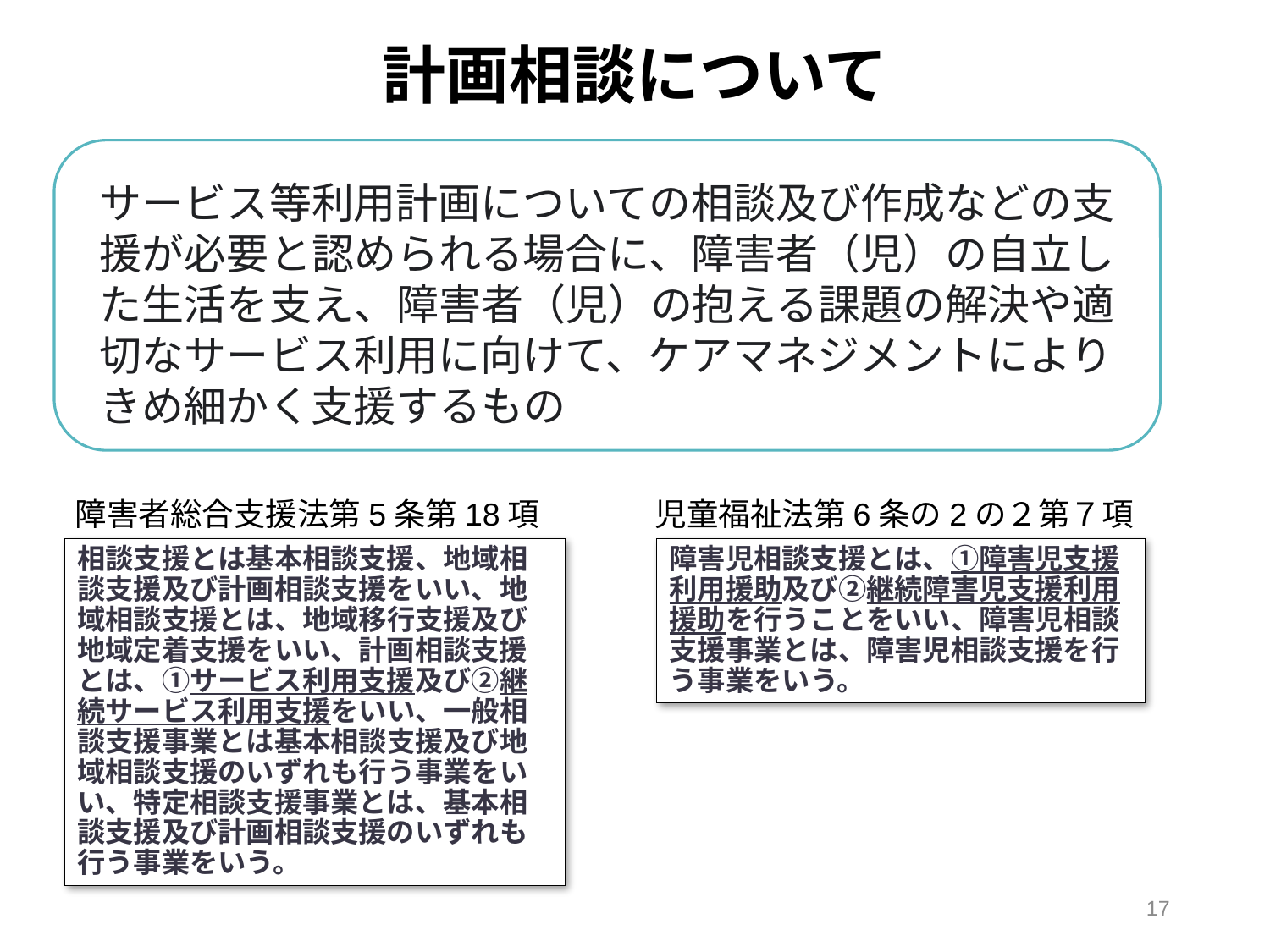

# 計画相談について

サービス等利用計画についての相談及び作成などの支援が必要と認められる場合に、障害者（児）の自立した生活を支え、障害者（児）の抱える課題の解決や適切なサービス利用に向けて、ケアマネジメントによりきめ細かく支援するもの
障害者総合支援法第5条第18項
児童福祉法第6条の2の２第７項
相談支援とは基本相談支援、地域相談支援及び計画相談支援をいい、地域相談支援とは、地域移行支援及び地域定着支援をいい、計画相談支援とは、①サービス利用支援及び②継続サービス利用支援をいい、一般相談支援事業とは基本相談支援及び地域相談支援のいずれも行う事業をいい、特定相談支援事業とは、基本相談支援及び計画相談支援のいずれも行う事業をいう。
障害児相談支援とは、①障害児支援利用援助及び②継続障害児支援利用援助を行うことをいい、障害児相談支援事業とは、障害児相談支援を行う事業をいう。
17